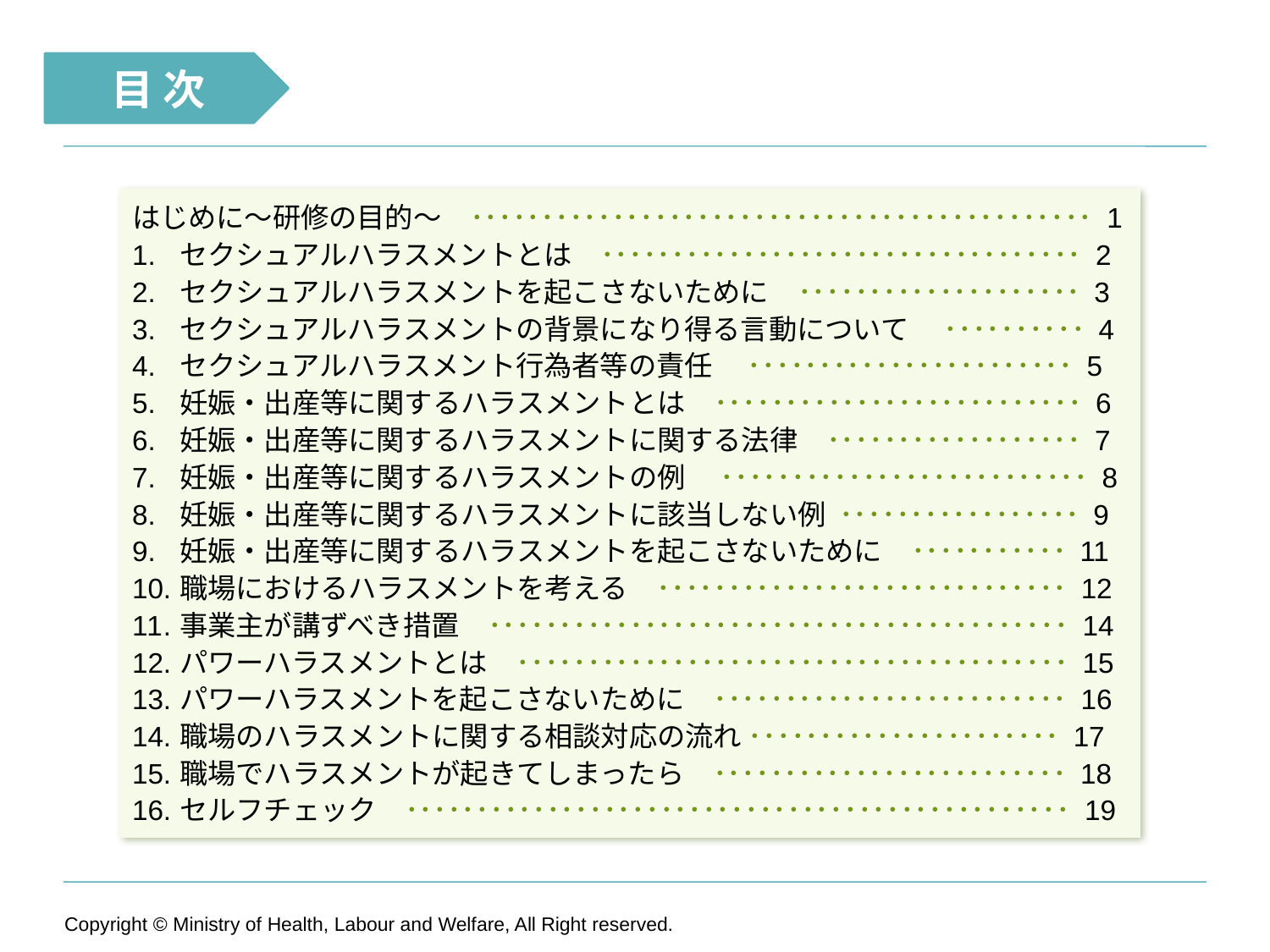

目 次

はじめに～研修の目的～　････････････････････････････････････････････ 1
セクシュアルハラスメントとは　･･････････････････････････････････ 2
セクシュアルハラスメントを起こさないために　････････････････････ 3
セクシュアルハラスメントの背景になり得る言動について　 ･･････････ 4
セクシュアルハラスメント行為者等の責任　 ･･･････････････････････ 5
妊娠・出産等に関するハラスメントとは　･･････････････････････････ 6
妊娠・出産等に関するハラスメントに関する法律　･･････････････････ 7
妊娠・出産等に関するハラスメントの例　 ･･････････････････････････ 8
妊娠・出産等に関するハラスメントに該当しない例  ･････････････････ 9
妊娠・出産等に関するハラスメントを起こさないために　･･･････････ 11
職場におけるハラスメントを考える　･････････････････････････････ 12
事業主が講ずべき措置　･････････････････････････････････････････ 14
パワーハラスメントとは　･･･････････････････････････････････････ 15
パワーハラスメントを起こさないために　･････････････････････････ 16
職場のハラスメントに関する相談対応の流れ ･･････････････････････ 17
職場でハラスメントが起きてしまったら　･････････････････････････ 18
セルフチェック　･･･････････････････････････････････････････････ 19